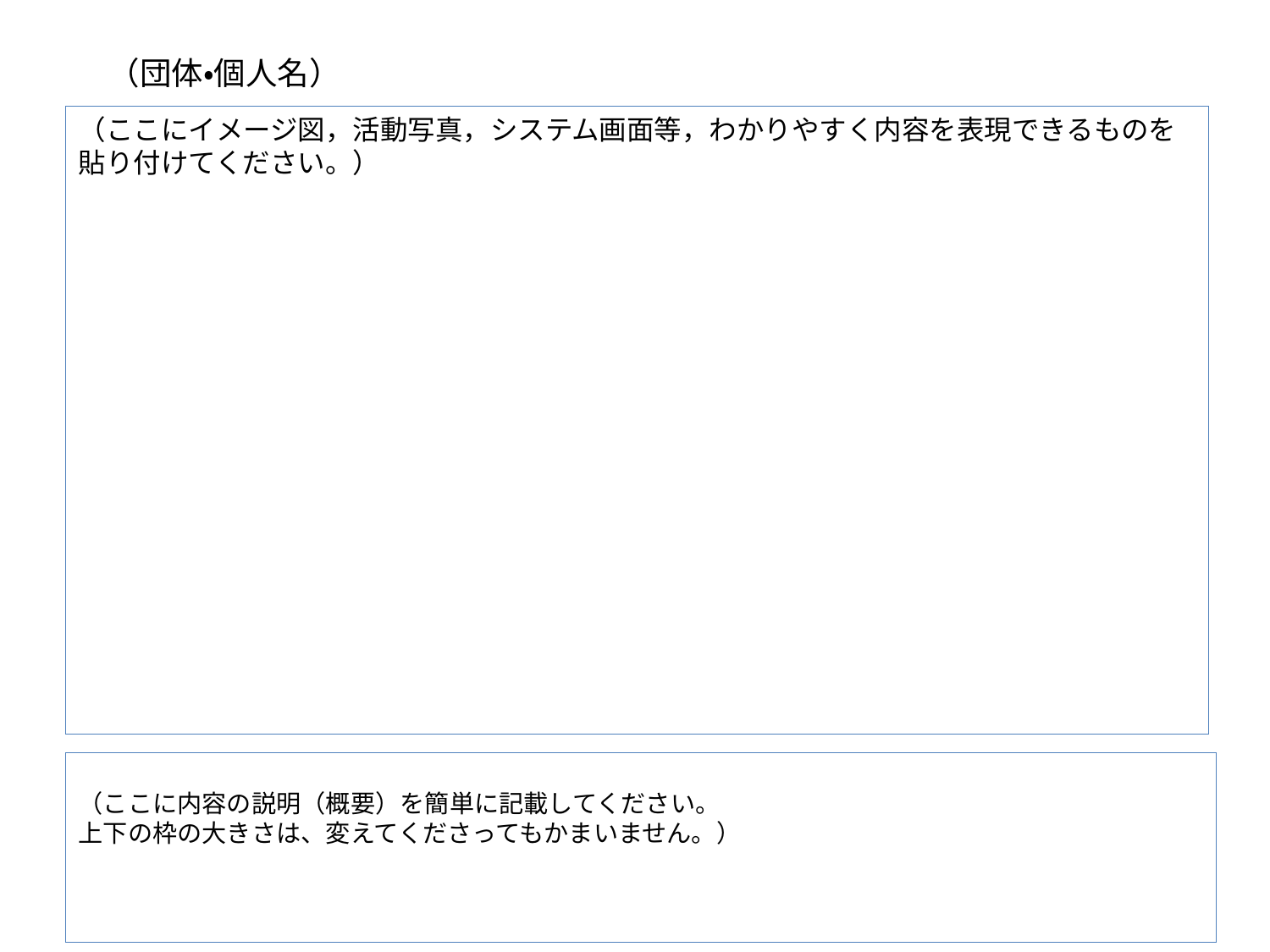

# （団体・個人名）
（ここにイメージ図，活動写真，システム画面等，わかりやすく内容を表現できるものを貼り付けてください。）

（ここに内容の説明（概要）を簡単に記載してください。
上下の枠の大きさは、変えてくださってもかまいません。）